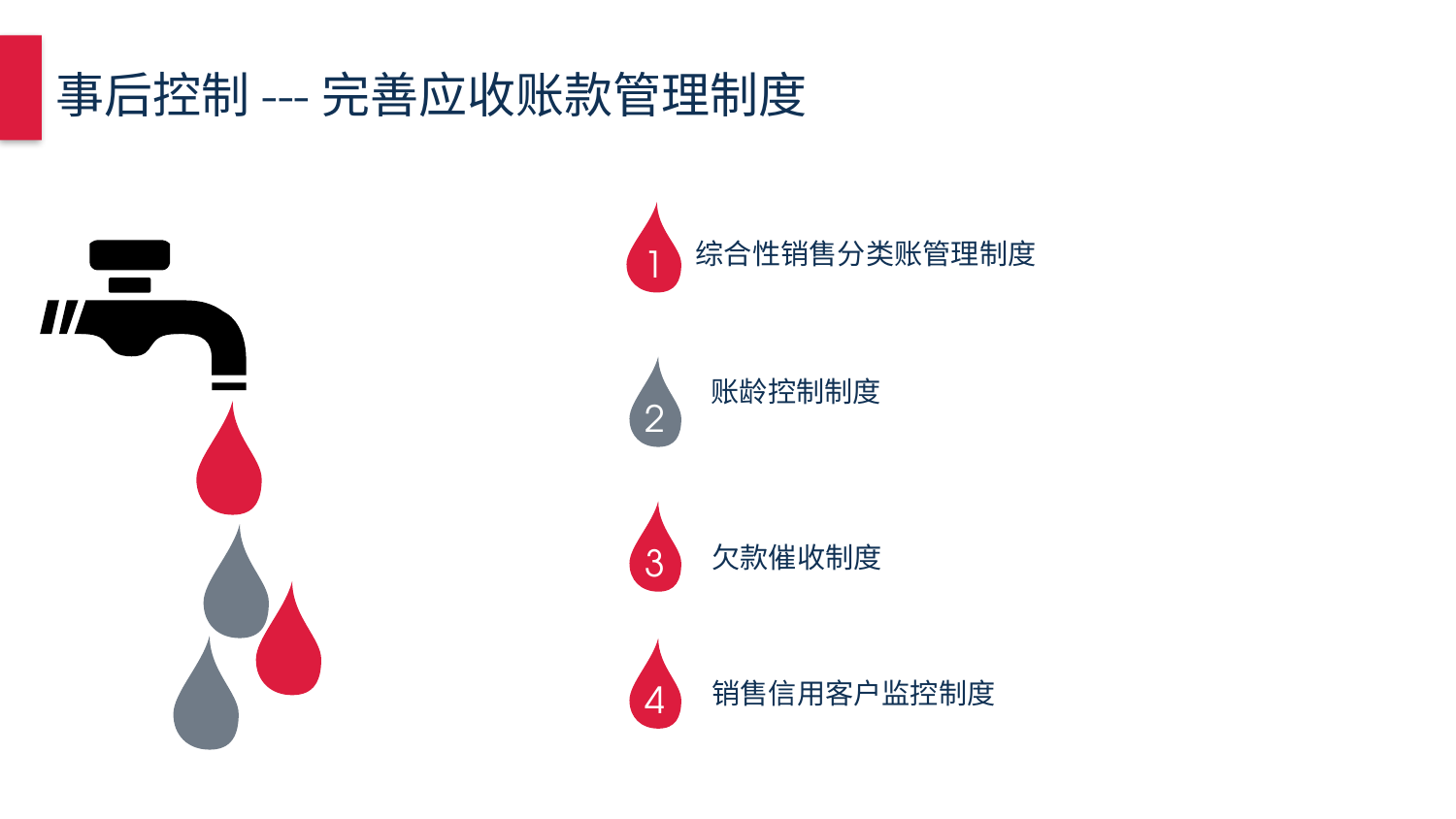

事后控制---完善应收账款管理制度
1
综合性销售分类账管理制度

2
账龄控制制度

3
欠款催收制度

4
销售信用客户监控制度